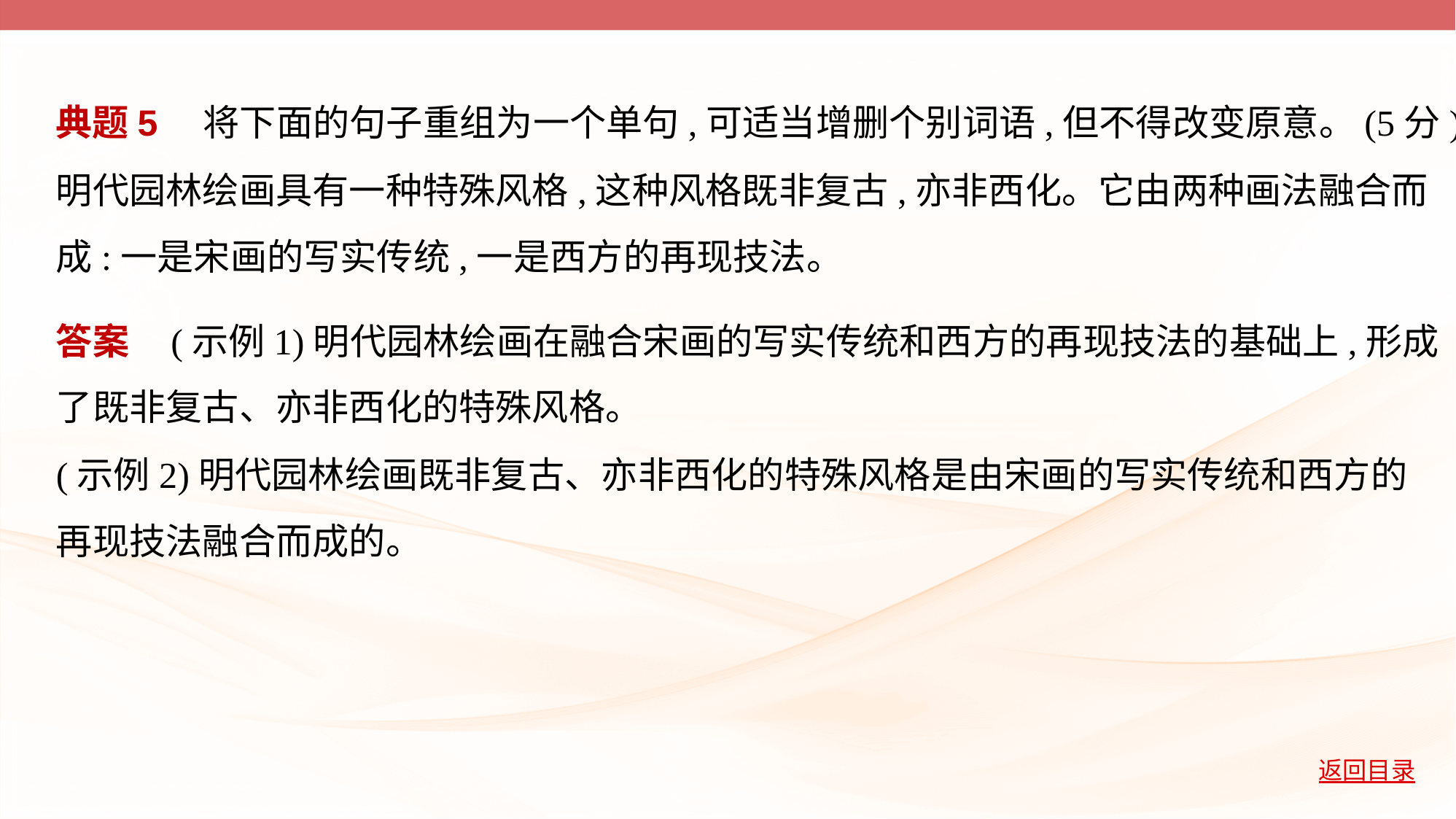

典题5　将下面的句子重组为一个单句,可适当增删个别词语,但不得改变原意。(5分)
明代园林绘画具有一种特殊风格,这种风格既非复古,亦非西化。它由两种画法融合而
成:一是宋画的写实传统,一是西方的再现技法。
答案    (示例1)明代园林绘画在融合宋画的写实传统和西方的再现技法的基础上,形成
了既非复古、亦非西化的特殊风格。
(示例2)明代园林绘画既非复古、亦非西化的特殊风格是由宋画的写实传统和西方的
再现技法融合而成的。